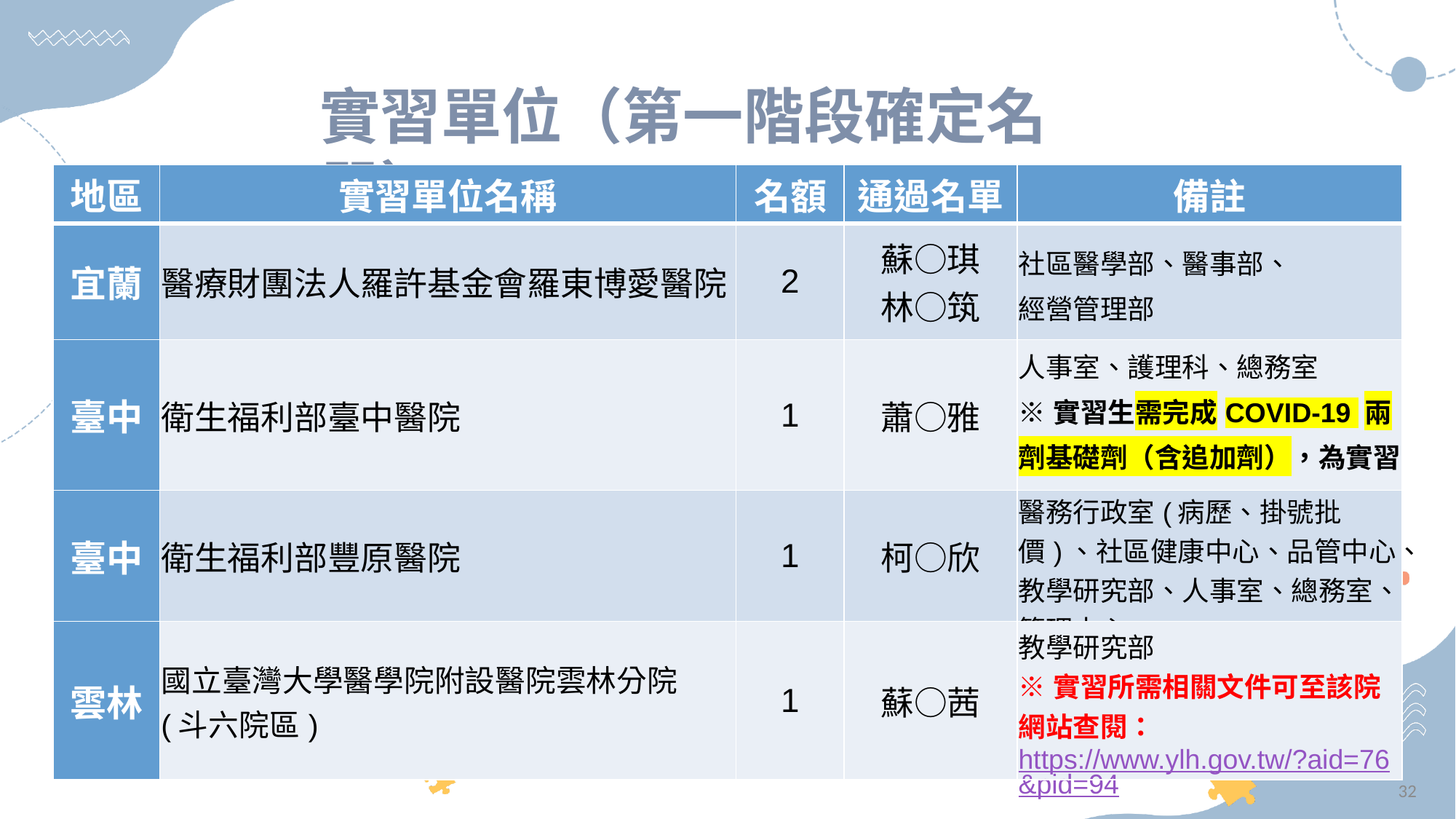

實習單位（第一階段確定名單）
| 地區 | 實習單位名稱 | 名額 | 通過名單 | 備註 |
| --- | --- | --- | --- | --- |
| 宜蘭 | 醫療財團法人羅許基金會羅東博愛醫院 | 2 | 蘇○琪 林○筑 | 社區醫學部、醫事部、 經營管理部 |
| 臺中 | 衛生福利部臺中醫院 | 1 | 蕭○雅 | 人事室、護理科、總務室 ※實習生需完成COVID-19 兩劑基礎劑（含追加劑），為實習原則。 |
| 臺中 | 衛生福利部豐原醫院 | 1 | 柯○欣 | 醫務行政室(病歷、掛號批價)、社區健康中心、品管中心、 教學研究部、人事室、總務室、管理中心 |
| 雲林 | 國立臺灣大學醫學院附設醫院雲林分院 (斗六院區) | 1 | 蘇○茜 | 教學研究部 ※實習所需相關文件可至該院網站查閱：https://www.ylh.gov.tw/?aid=76&pid=94 |
32